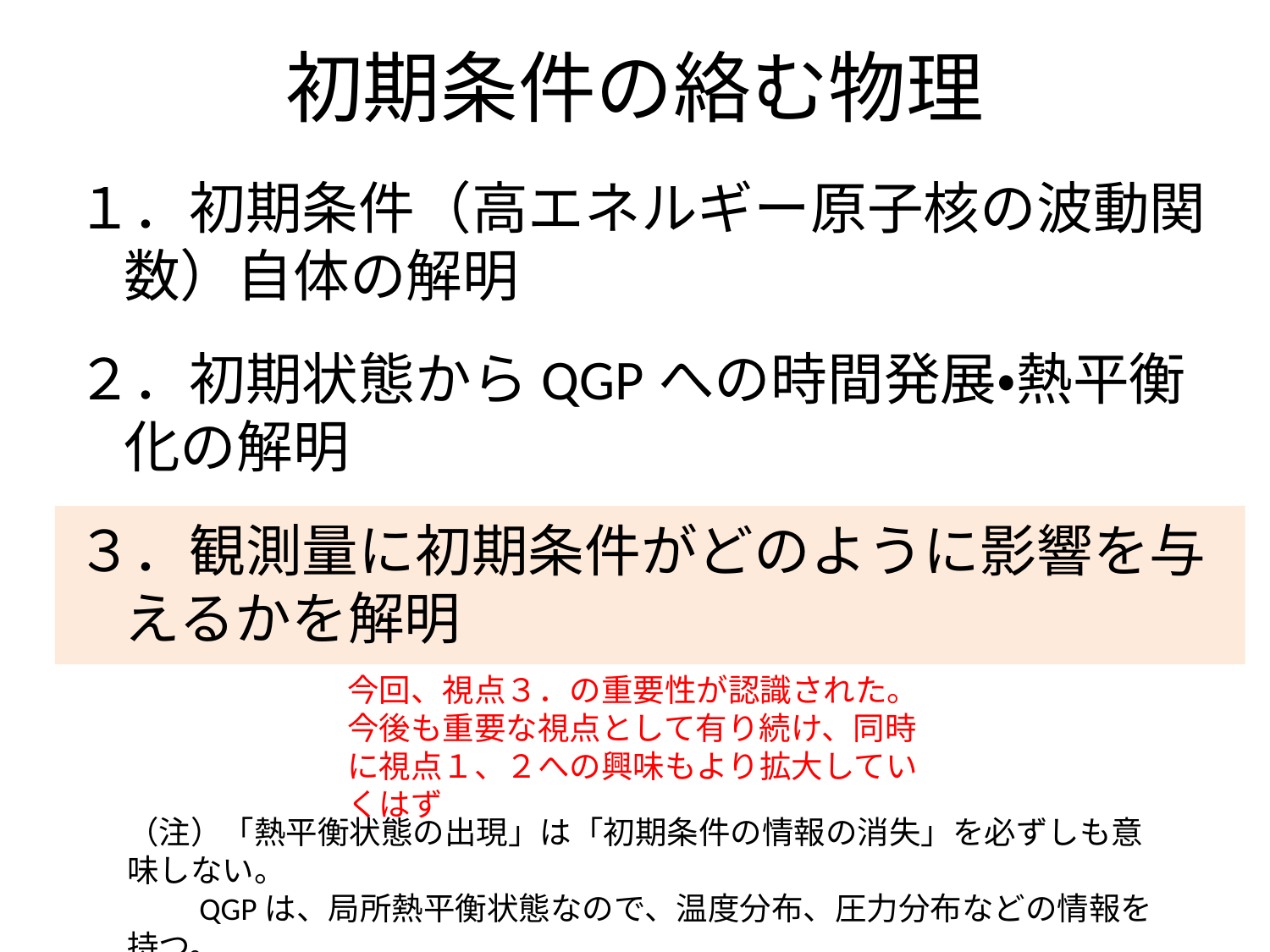

# 初期条件の絡む物理
１．初期条件（高エネルギー原子核の波動関数）自体の解明

２．初期状態からQGPへの時間発展・熱平衡化の解明

３．観測量に初期条件がどのように影響を与えるかを解明

今回、視点３．の重要性が認識された。
今後も重要な視点として有り続け、同時に視点１、２への興味もより拡大していくはず
（注）「熱平衡状態の出現」は「初期条件の情報の消失」を必ずしも意味しない。
          QGPは、局所熱平衡状態なので、温度分布、圧力分布などの情報を持つ。